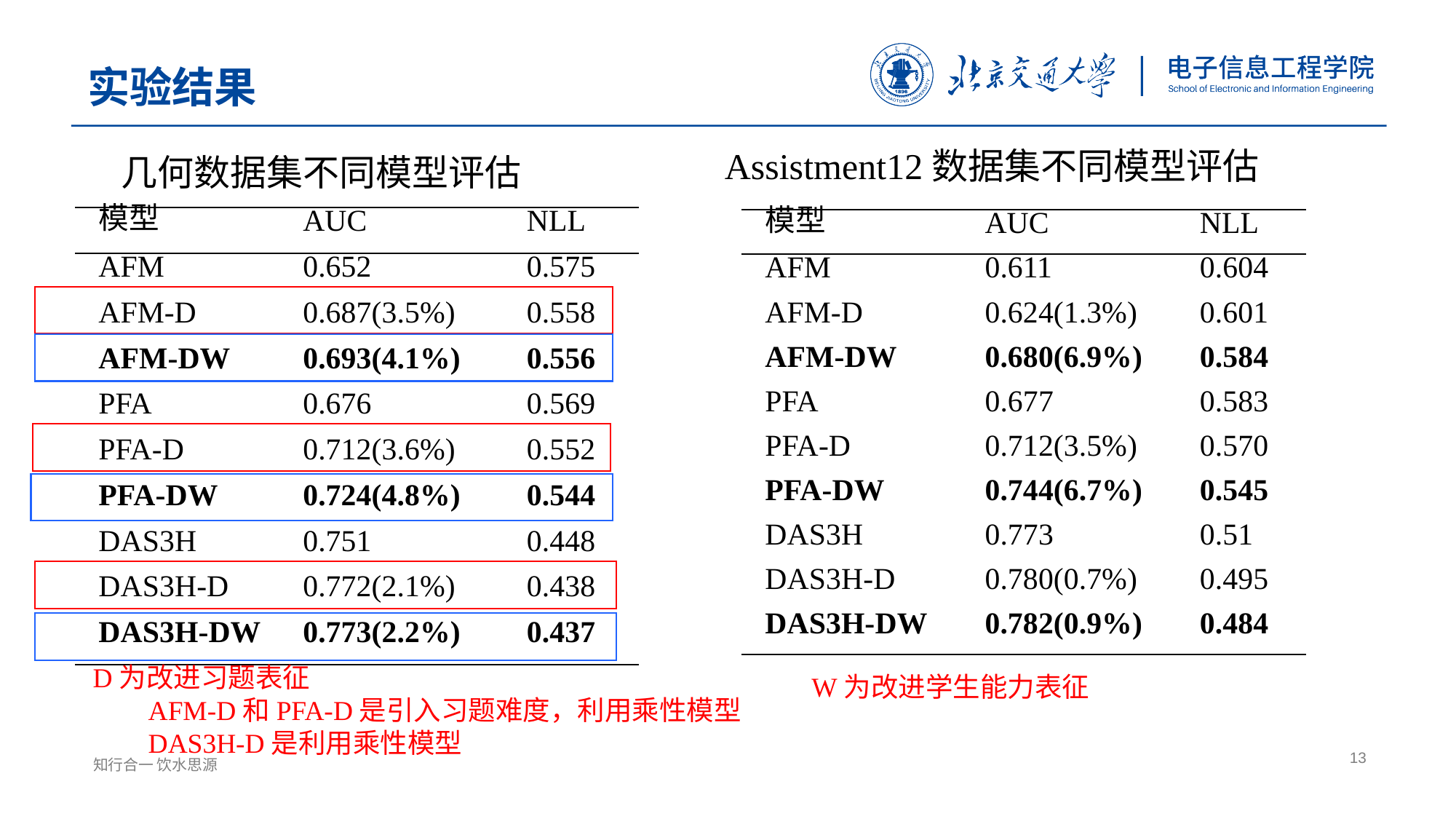

实验结果
Assistment12数据集不同模型评估
几何数据集不同模型评估
| 模型 | AUC | NLL |
| --- | --- | --- |
| AFM | 0.652 | 0.575 |
| AFM-D | 0.687(3.5%) | 0.558 |
| AFM-DW | 0.693(4.1%) | 0.556 |
| PFA | 0.676 | 0.569 |
| PFA-D | 0.712(3.6%) | 0.552 |
| PFA-DW | 0.724(4.8%) | 0.544 |
| DAS3H | 0.751 | 0.448 |
| DAS3H-D | 0.772(2.1%) | 0.438 |
| DAS3H-DW | 0.773(2.2%) | 0.437 |
| 模型 | AUC | NLL |
| --- | --- | --- |
| AFM | 0.611 | 0.604 |
| AFM-D | 0.624(1.3%) | 0.601 |
| AFM-DW | 0.680(6.9%) | 0.584 |
| PFA | 0.677 | 0.583 |
| PFA-D | 0.712(3.5%) | 0.570 |
| PFA-DW | 0.744(6.7%) | 0.545 |
| DAS3H | 0.773 | 0.51 |
| DAS3H-D | 0.780(0.7%) | 0.495 |
| DAS3H-DW | 0.782(0.9%) | 0.484 |

D为改进习题表征
        AFM-D和PFA-D是引入习题难度，利用乘性模型
        DAS3H-D是利用乘性模型

W为改进学生能力表征

13
知行合一 饮水思源